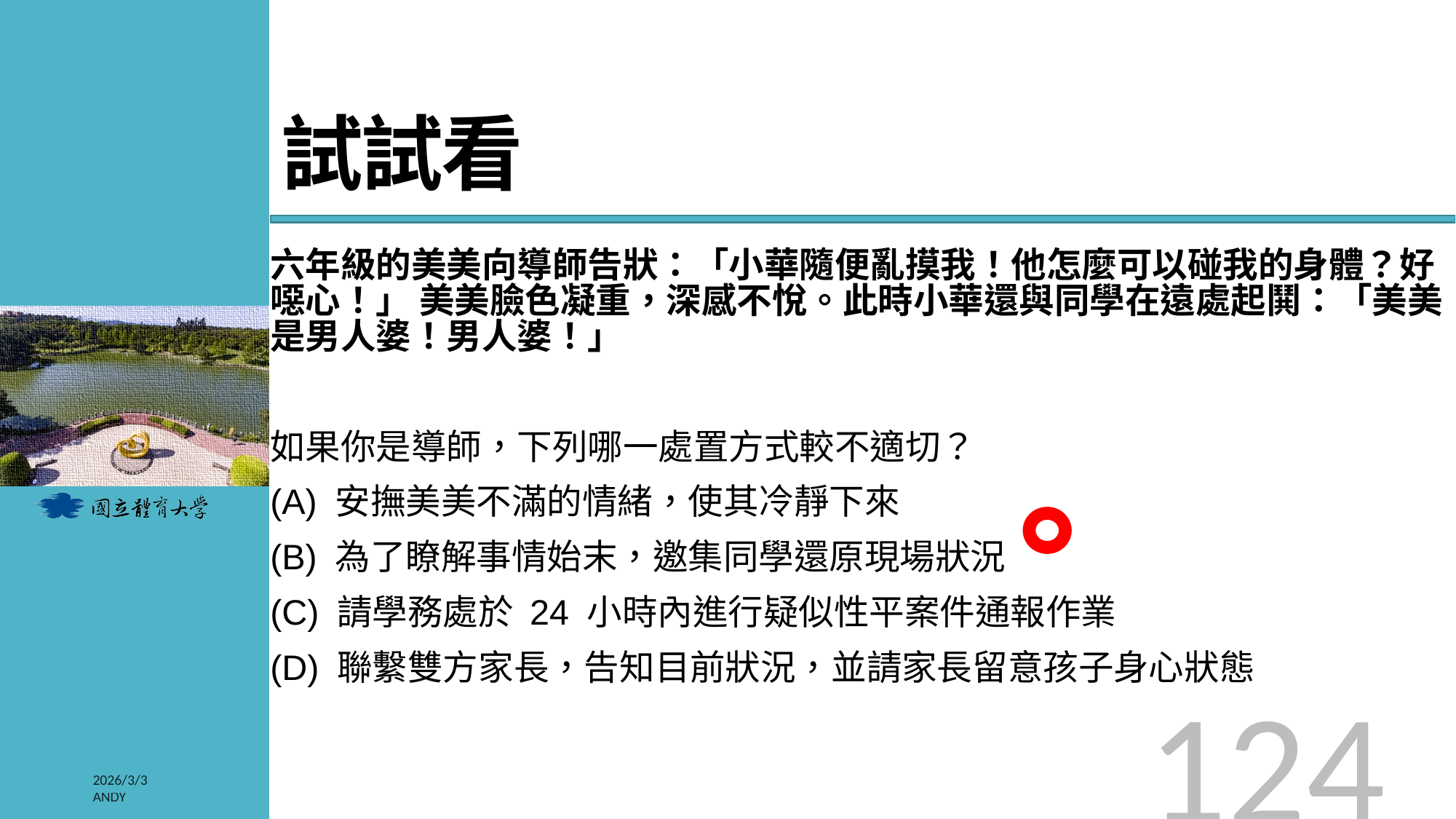

# 試試看
六年級的美美向導師告狀：「小華隨便亂摸我！他怎麼可以碰我的身體？好噁心！」 美美臉色凝重，深感不悅。此時小華還與同學在遠處起鬨：「美美是男人婆！男人婆！」

如果你是導師，下列哪一處置方式較不適切？
(A) 安撫美美不滿的情緒，使其冷靜下來
(B) 為了瞭解事情始末，邀集同學還原現場狀況
(C) 請學務處於 24 小時內進行疑似性平案件通報作業
(D) 聯繫雙方家長，告知目前狀況，並請家長留意孩子身心狀態

124
2026/3/3
Andy